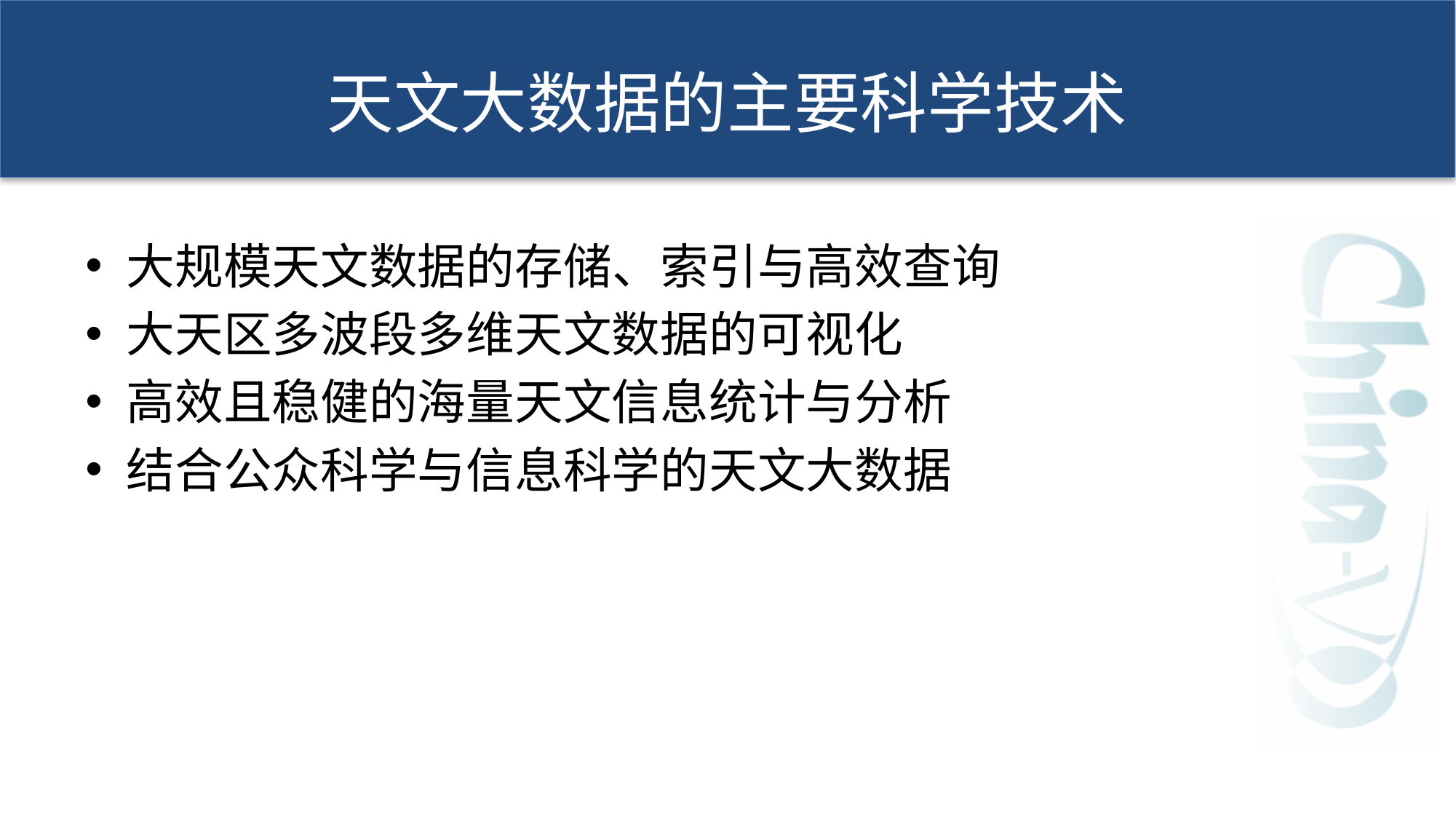

# 天文大数据的主要科学技术
大规模天文数据的存储、索引与高效查询
大天区多波段多维天文数据的可视化
高效且稳健的海量天文信息统计与分析
结合公众科学与信息科学的天文大数据